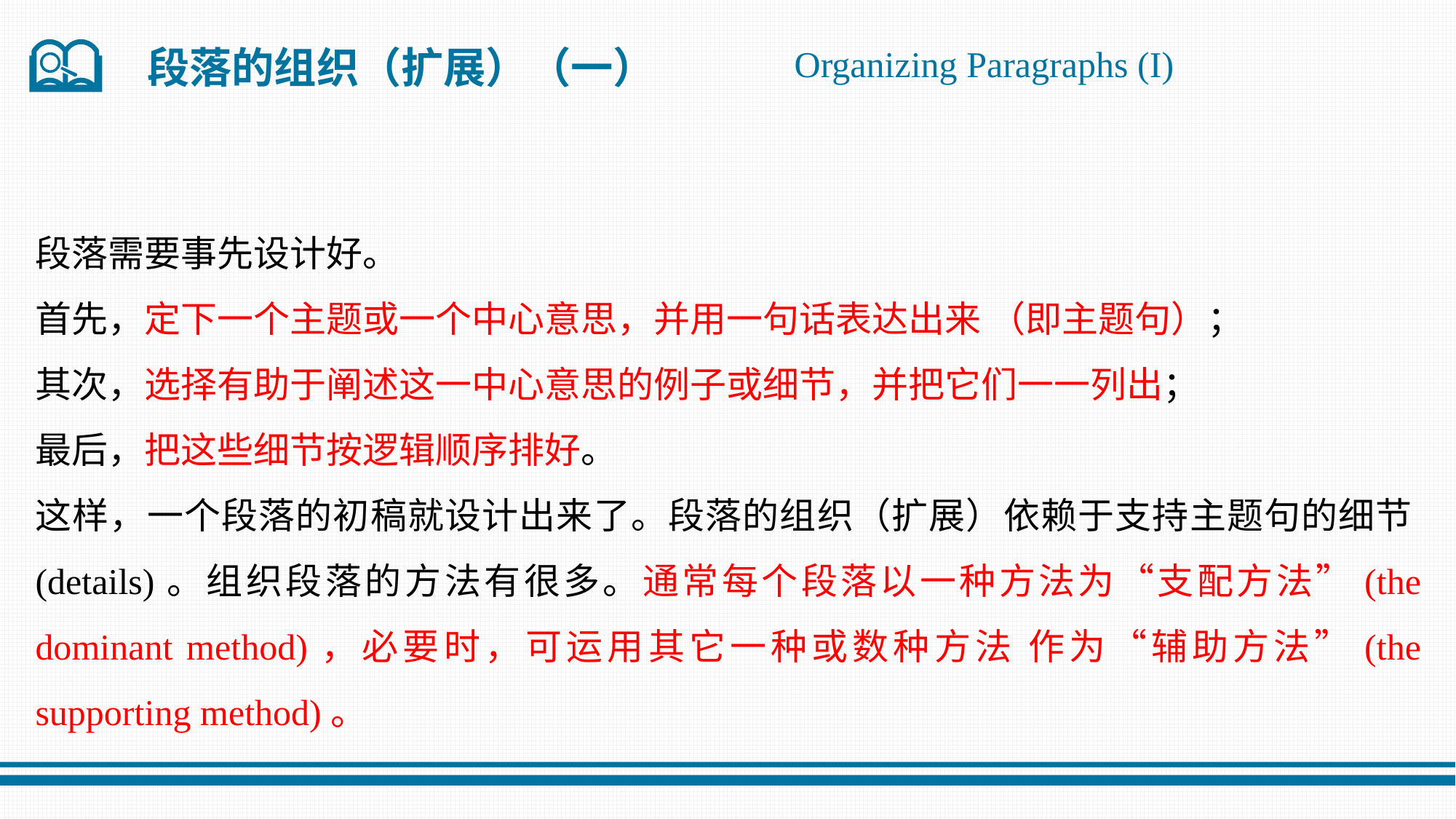

Organizing Paragraphs (I)
段落的组织（扩展）（一）

段落需要事先设计好。
首先，定下一个主题或一个中心意思，并用一句话表达出来 （即主题句）；
其次，选择有助于阐述这一中心意思的例子或细节，并把它们一一列出；
最后，把这些细节按逻辑顺序排好。
这样，一个段落的初稿就设计出来了。段落的组织（扩展）依赖于支持主题句的细节(details)。组织段落的方法有很多。通常每个段落以一种方法为“支配方法”(the dominant method)，必要时，可运用其它一种或数种方法 作为“辅助方法”(the supporting method)。